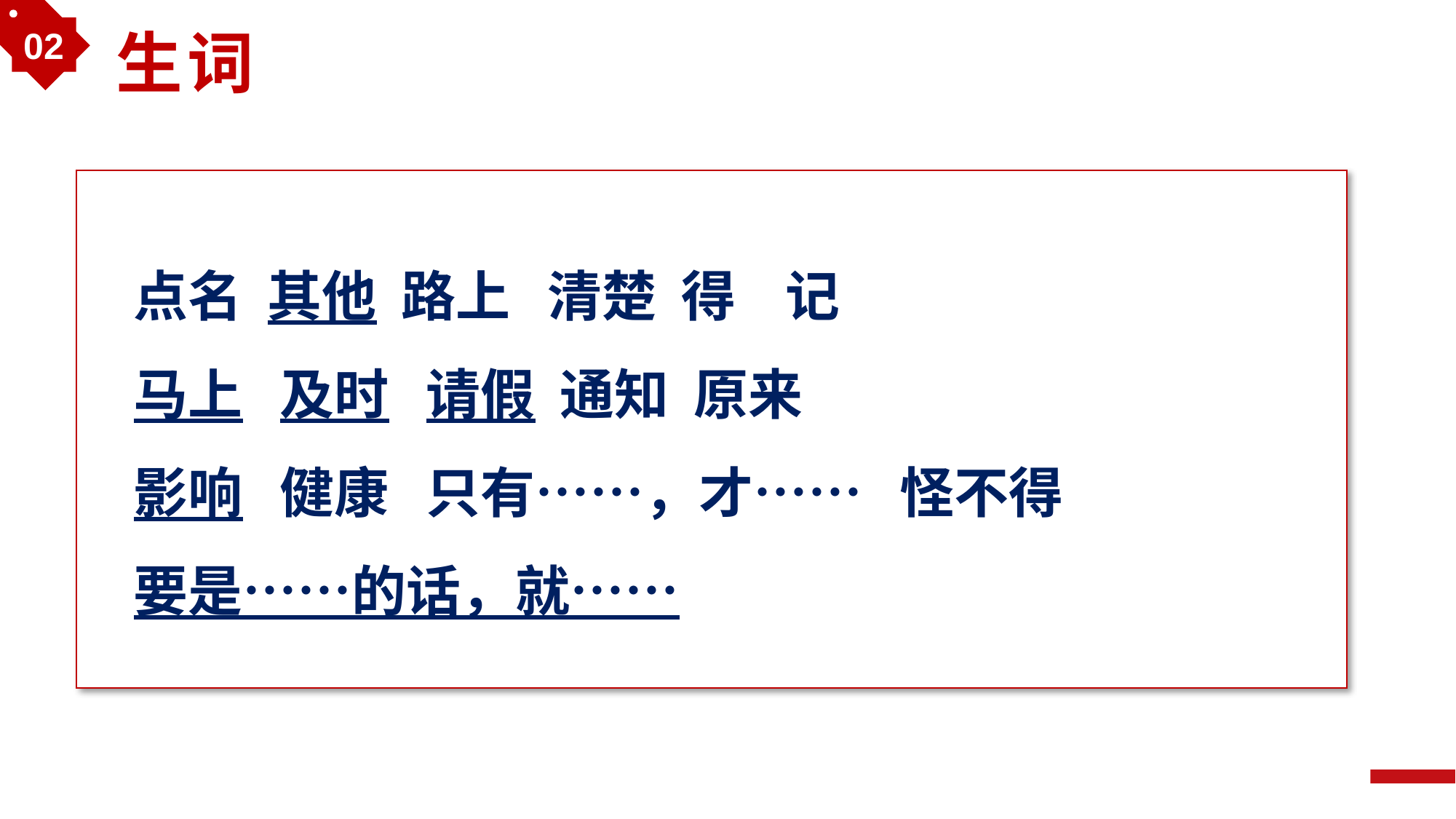

02
生词
敲    敲门   和    跟    一样
空    有空   打算  事  星期天
清华大学

点名  其他  路上   清楚  得    记
马上   及时   请假  通知  原来
影响   健康   只有……，才……   怪不得
要是……的话，就……